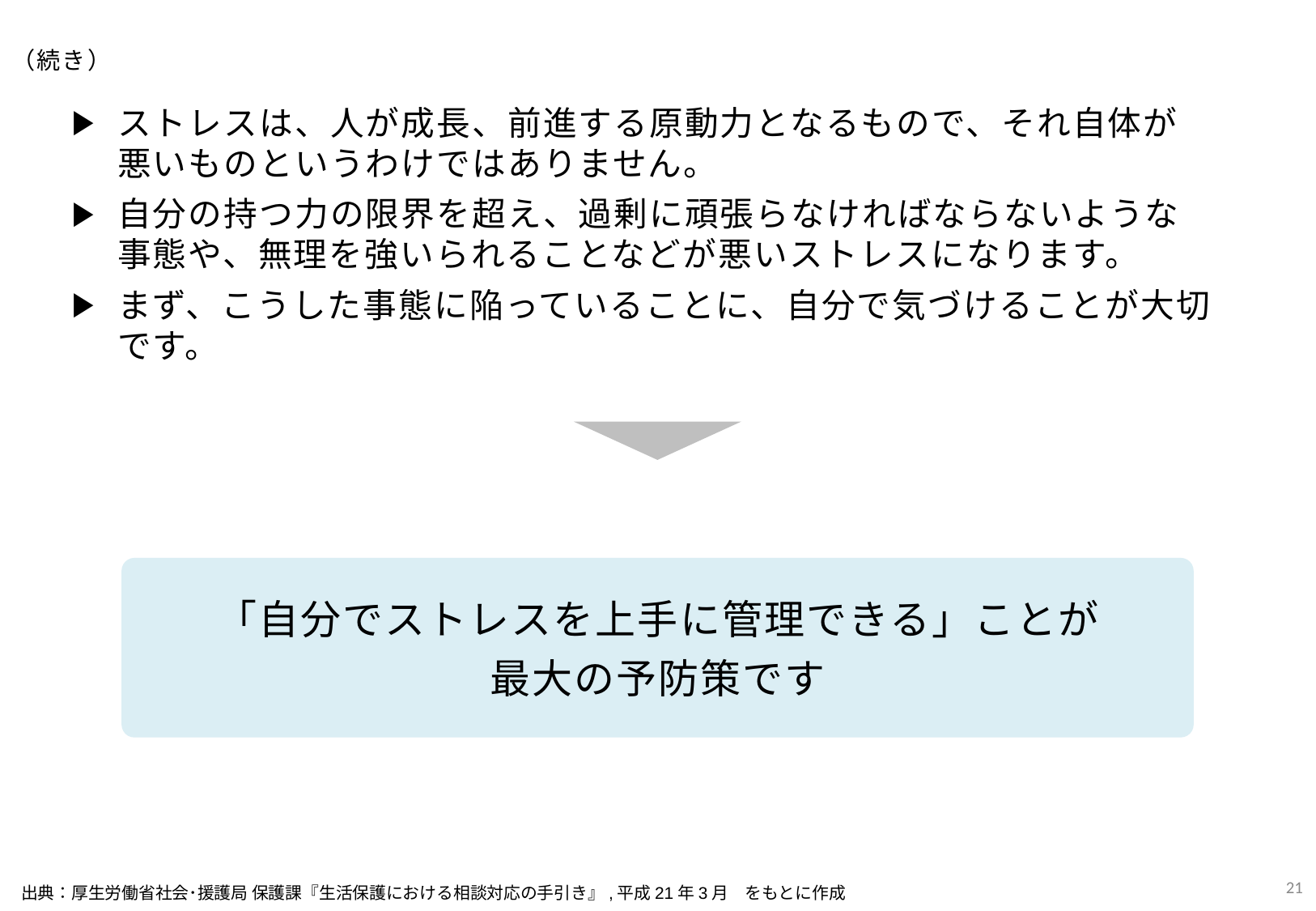

（続き）
ストレスは、人が成長、前進する原動力となるもので、それ自体が
悪いものというわけではありません。
自分の持つ力の限界を超え、過剰に頑張らなければならないような
事態や、無理を強いられることなどが悪いストレスになります。
まず、こうした事態に陥っていることに、自分で気づけることが大切です。

「自分でストレスを上手に管理できる」ことが
最大の予防策です
21
出典：厚生労働省社会･援護局 保護課『生活保護における相談対応の手引き』,平成21年3月　をもとに作成